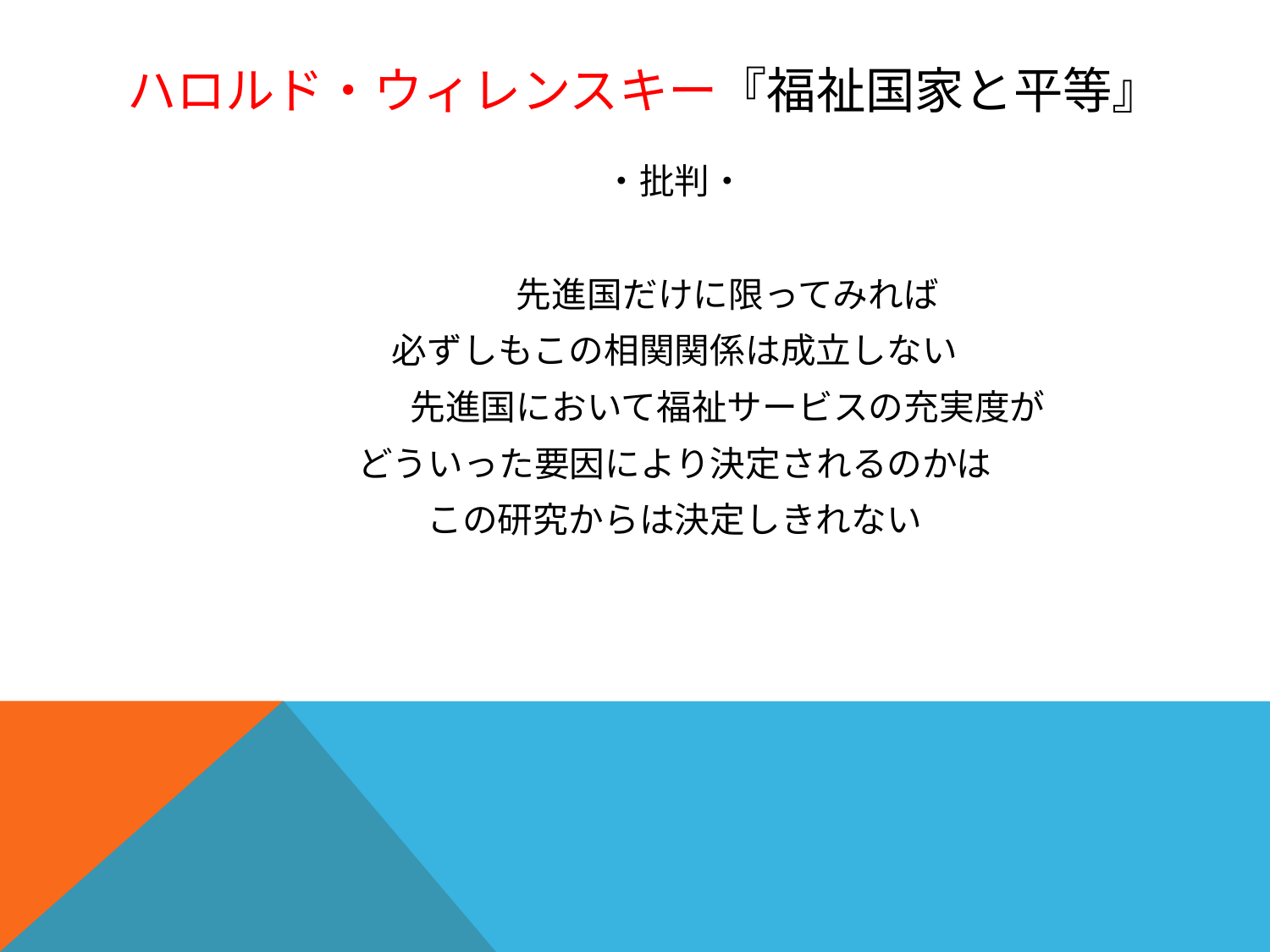

# ハロルド・ウィレンスキー『福祉国家と平等』
・批判・

　　　先進国だけに限ってみれば
必ずしもこの相関関係は成立しない
　　　先進国において福祉サービスの充実度が
どういった要因により決定されるのかは
この研究からは決定しきれない